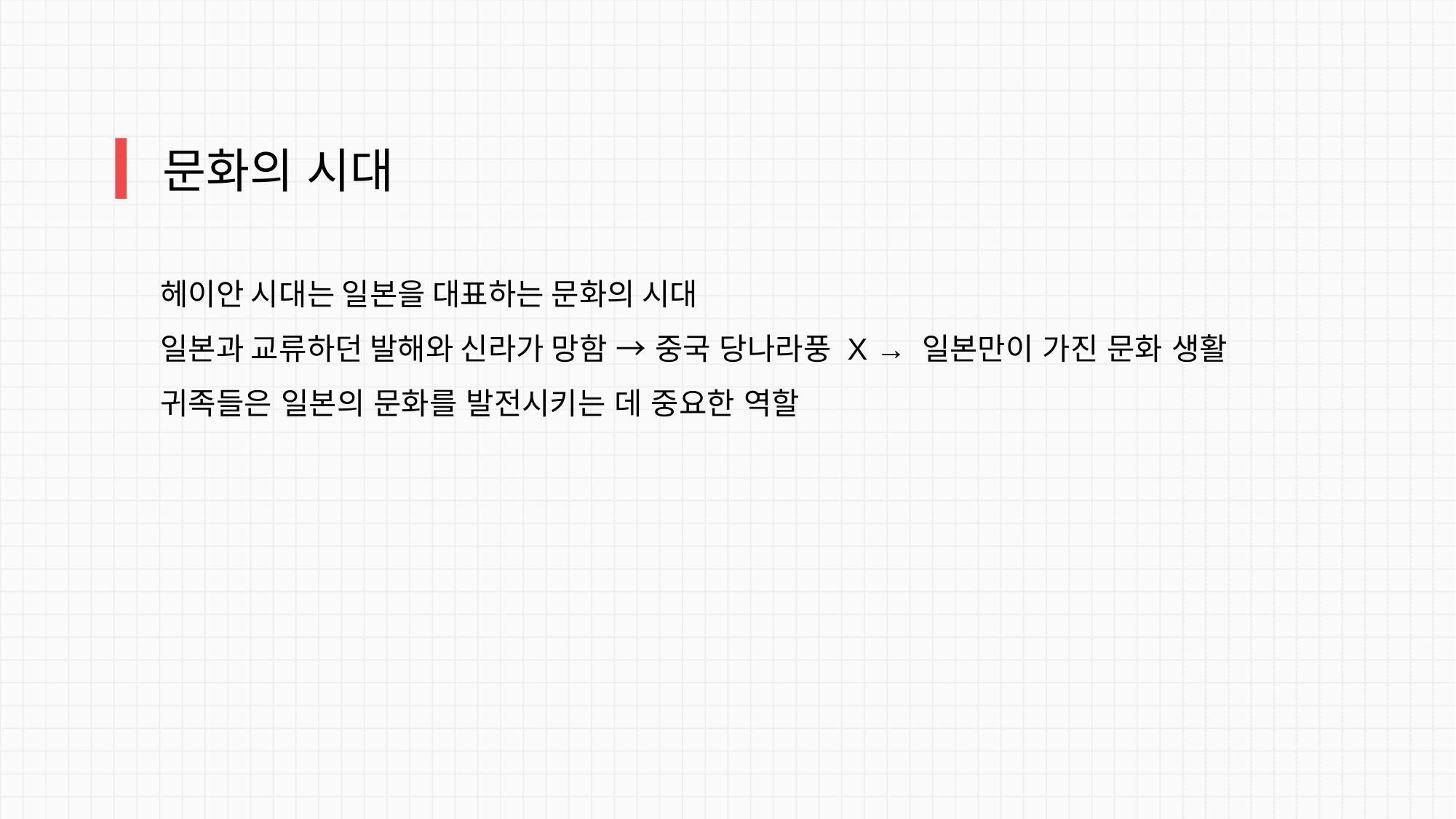

문화의 시대

헤이안 시대는 일본을 대표하는 문화의 시대
일본과 교류하던 발해와 신라가 망함 → 중국 당나라풍 X → 일본만이 가진 문화 생활
귀족들은 일본의 문화를 발전시키는 데 중요한 역할